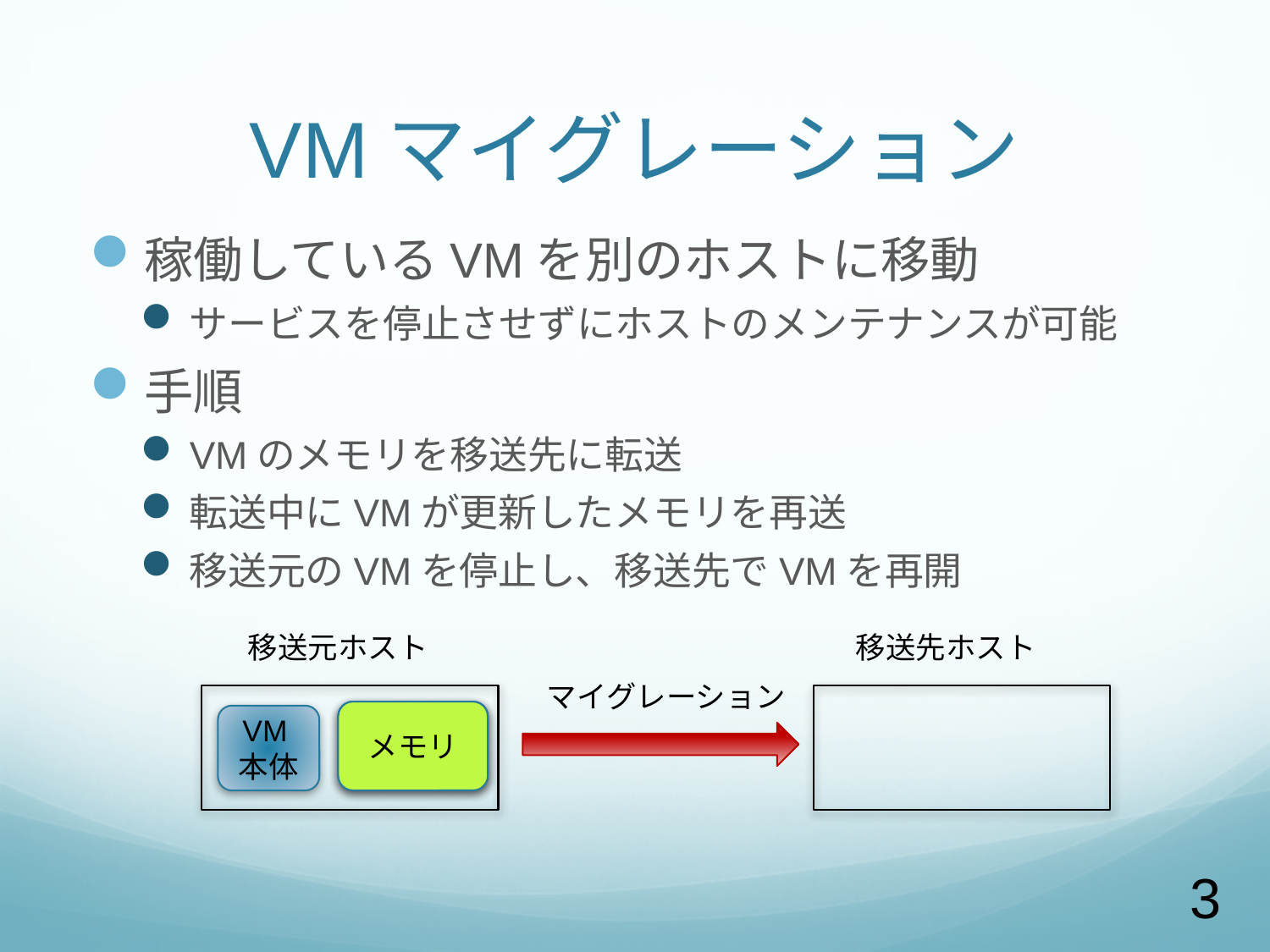

# VMマイグレーション
稼働しているVMを別のホストに移動
サービスを停止させずにホストのメンテナンスが可能
手順
VMのメモリを移送先に転送
転送中にVMが更新したメモリを再送
移送元のVMを停止し、移送先でVMを再開
移送元ホスト
移送先ホスト
マイグレーション

メモリ
メモリ
VM本体

3